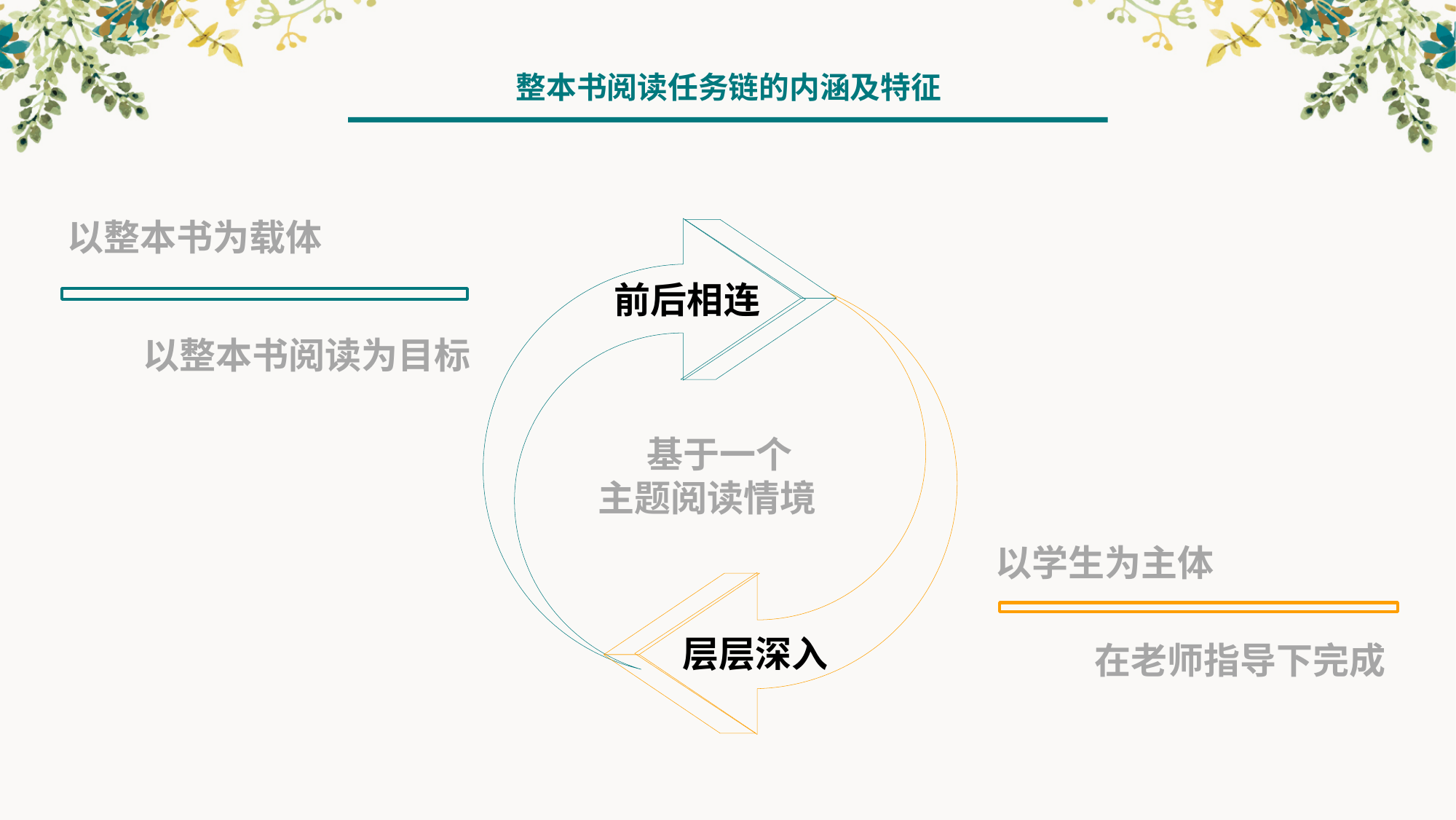

整本书阅读任务链的内涵及特征

以整本书为载体

前后相连

层层深入

以学生为主体

以整本书阅读为目标
基于一个
主题阅读情境
在老师指导下完成